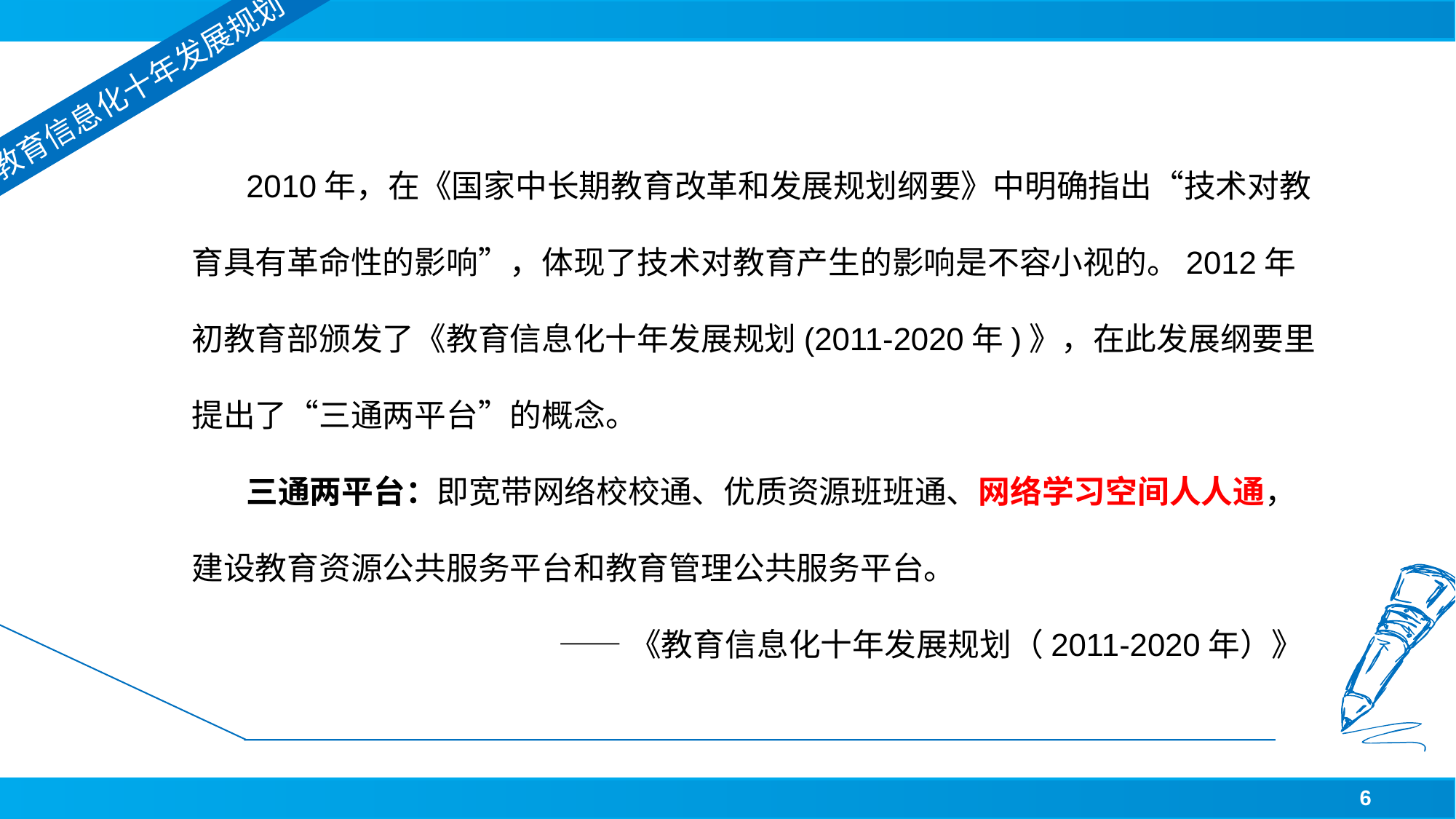

教育信息化十年发展规划
2010年，在《国家中长期教育改革和发展规划纲要》中明确指出“技术对教育具有革命性的影响”，体现了技术对教育产生的影响是不容小视的。2012年初教育部颁发了《教育信息化十年发展规划(2011-2020年)》，在此发展纲要里提出了“三通两平台”的概念。
三通两平台：即宽带网络校校通、优质资源班班通、网络学习空间人人通，建设教育资源公共服务平台和教育管理公共服务平台。
                                            ——《教育信息化十年发展规划（2011-2020年）》